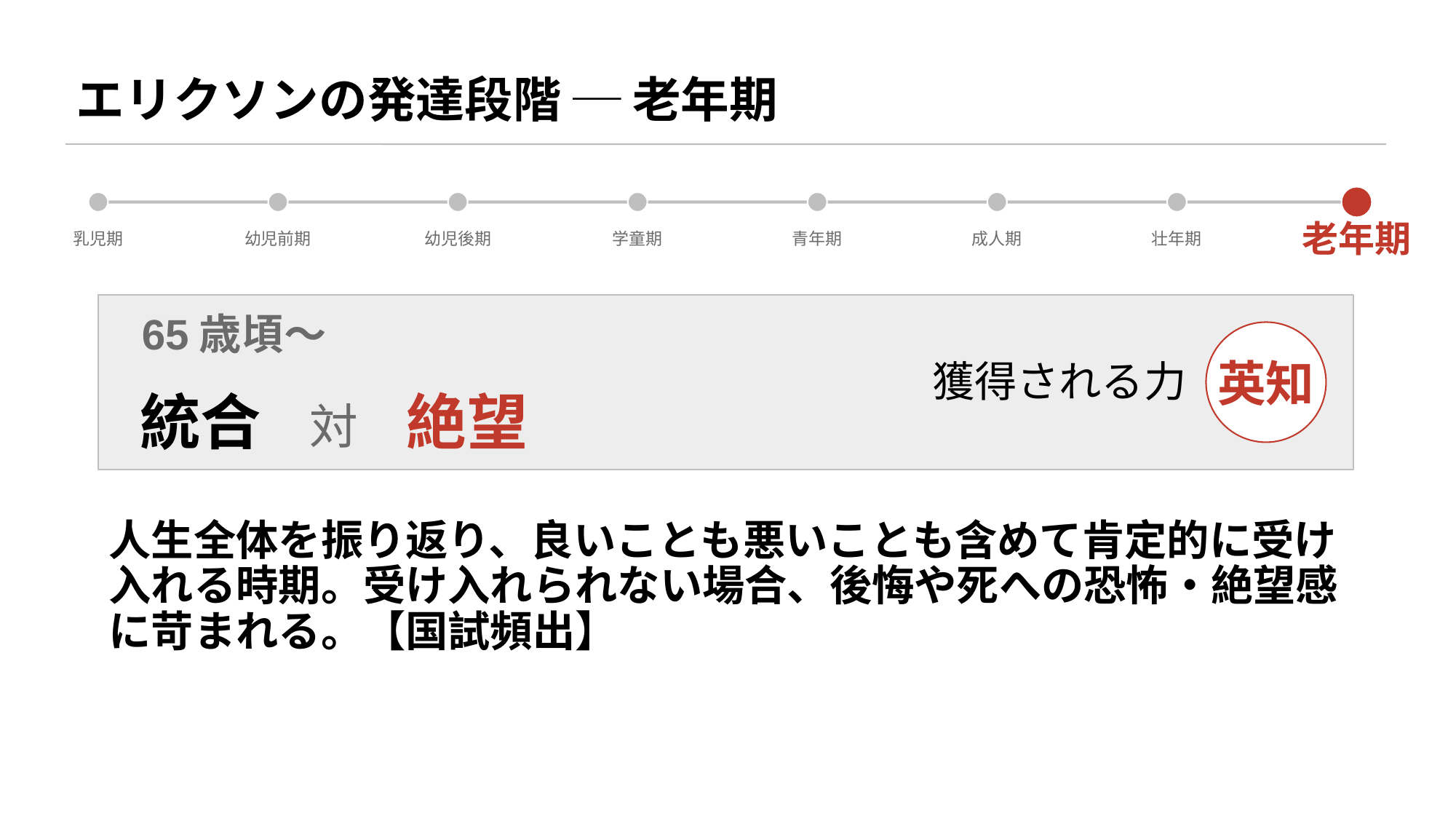

エリクソンの発達段階 ─ 老年期

乳児期
幼児前期
幼児後期
学童期
青年期
成人期
壮年期
老年期

65歳頃〜

英知
獲得される力
統合　対　絶望
人生全体を振り返り、良いことも悪いことも含めて肯定的に受け入れる時期。受け入れられない場合、後悔や死への恐怖・絶望感に苛まれる。【国試頻出】